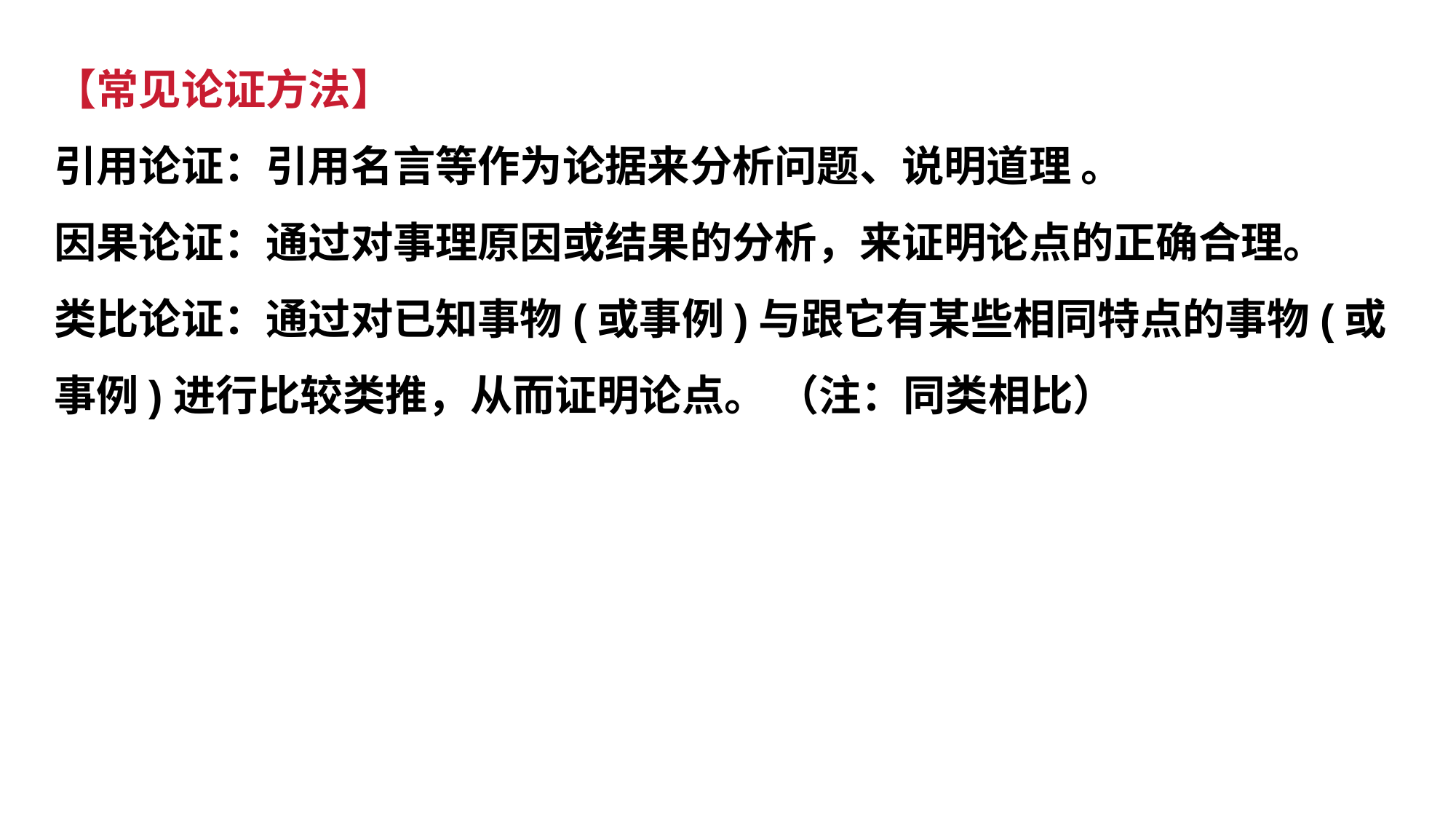

【常见论证方法】
引用论证：引用名言等作为论据来分析问题、说明道理 。
因果论证：通过对事理原因或结果的分析，来证明论点的正确合理。
类比论证：通过对已知事物(或事例)与跟它有某些相同特点的事物(或事例)进行比较类推，从而证明论点。 （注：同类相比）